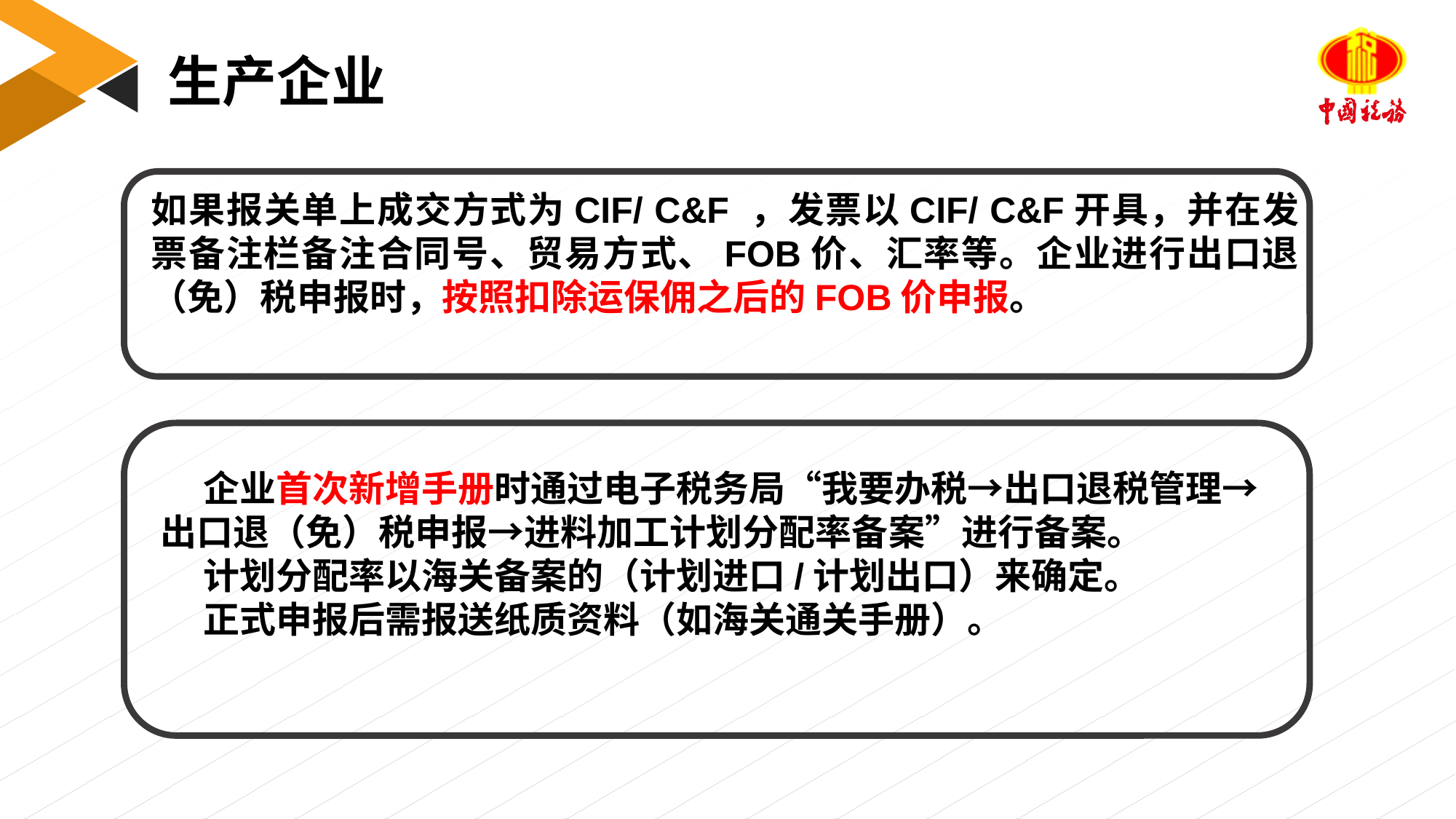

生产企业

如果报关单上成交方式为CIF/ C&F ，发票以CIF/ C&F开具，并在发票备注栏备注合同号、贸易方式、FOB价、汇率等。企业进行出口退（免）税申报时，按照扣除运保佣之后的FOB价申报。

企业首次新增手册时通过电子税务局“我要办税→出口退税管理→出口退（免）税申报→进料加工计划分配率备案”进行备案。
计划分配率以海关备案的（计划进口/计划出口）来确定。
正式申报后需报送纸质资料（如海关通关手册）。